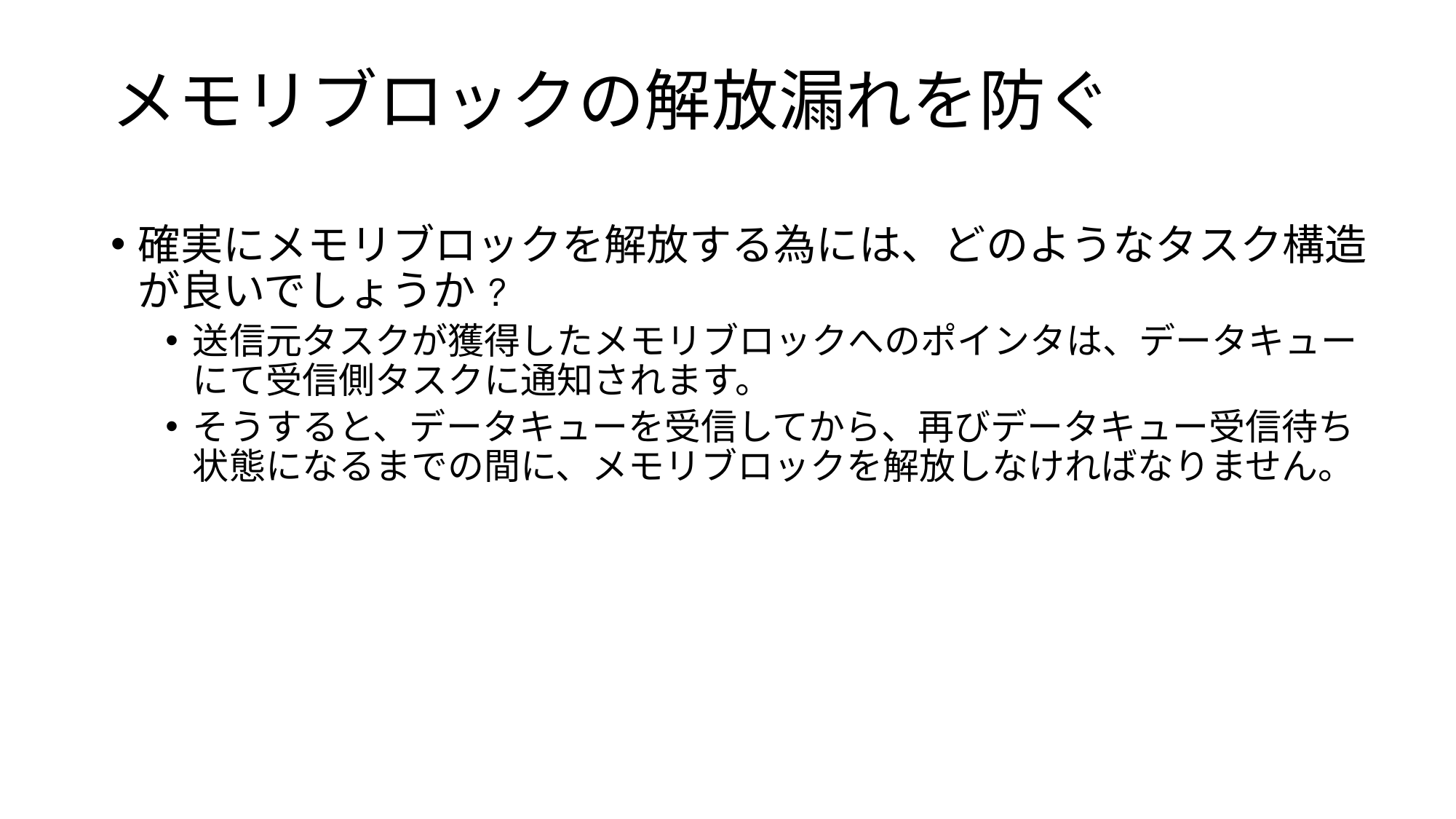

# メモリブロックの解放漏れを防ぐ
確実にメモリブロックを解放する為には、どのようなタスク構造が良いでしょうか?
送信元タスクが獲得したメモリブロックへのポインタは、データキューにて受信側タスクに通知されます。
そうすると、データキューを受信してから、再びデータキュー受信待ち状態になるまでの間に、メモリブロックを解放しなければなりません。